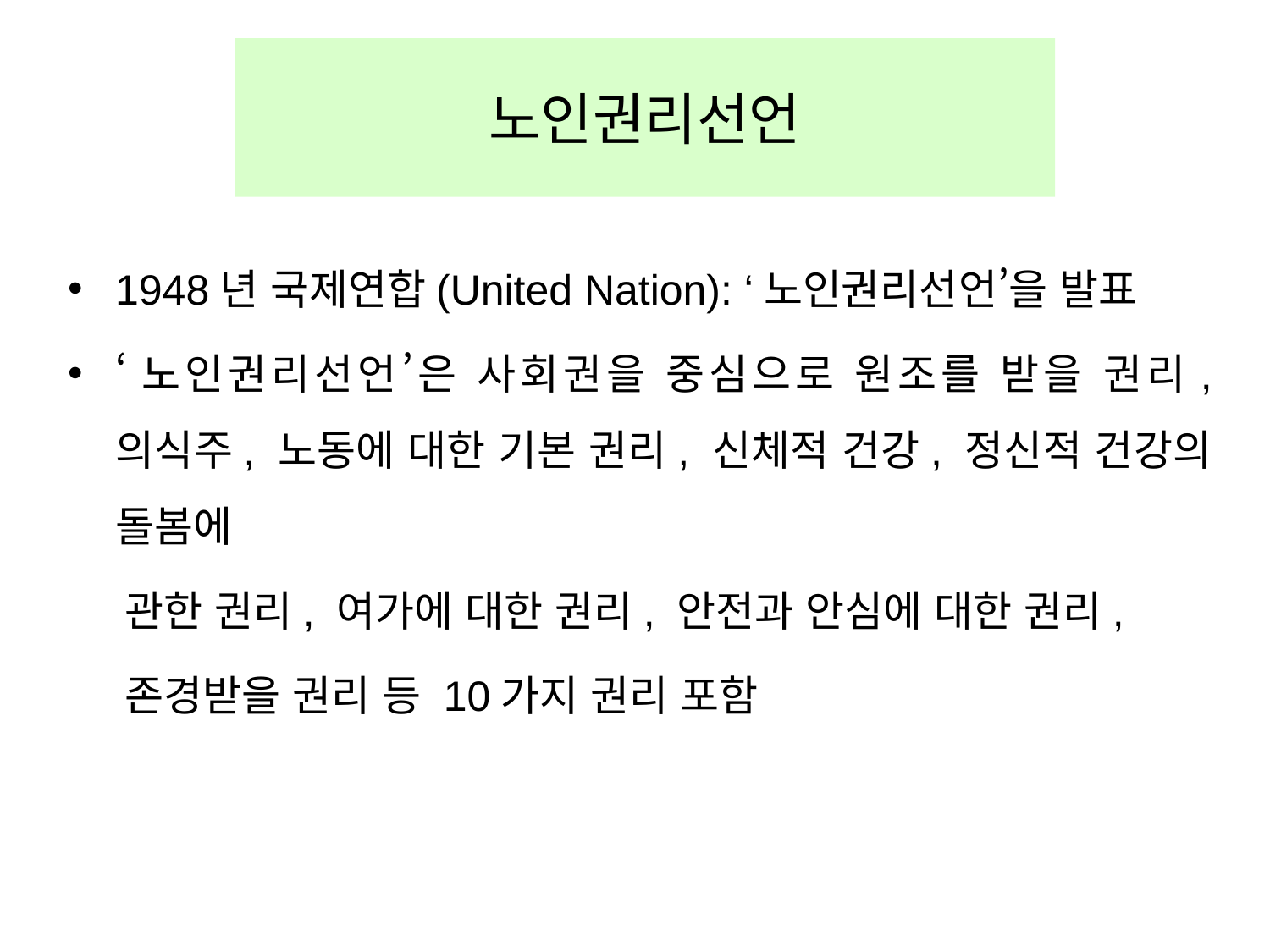

# 노인권리선언
1948년 국제연합(United Nation): ‘노인권리선언’을 발표
‘노인권리선언’은 사회권을 중심으로 원조를 받을 권리, 의식주, 노동에 대한 기본 권리, 신체적 건강, 정신적 건강의 돌봄에
    관한 권리, 여가에 대한 권리, 안전과 안심에 대한 권리,
    존경받을 권리 등 10가지 권리 포함